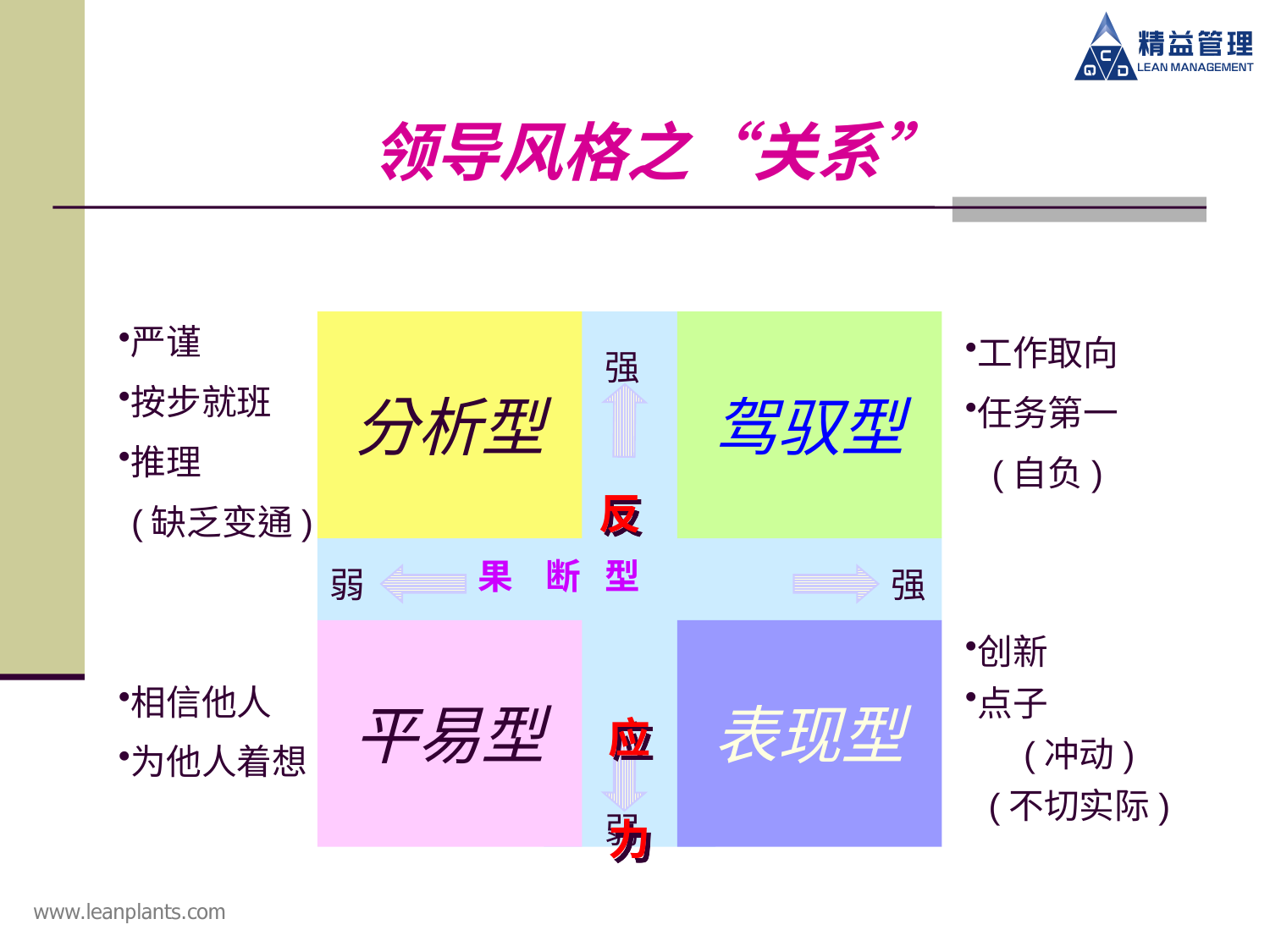

领导风格之“关系”

分析型
驾驭型
严谨
按步就班
推理
(缺乏变通)
工作取向
任务第一
(自负)
强

反
应力
果    断   型
弱
强

平易型
表现型
创新
点子
(冲动)
(不切实际)
相信他人
为他人着想

弱
66